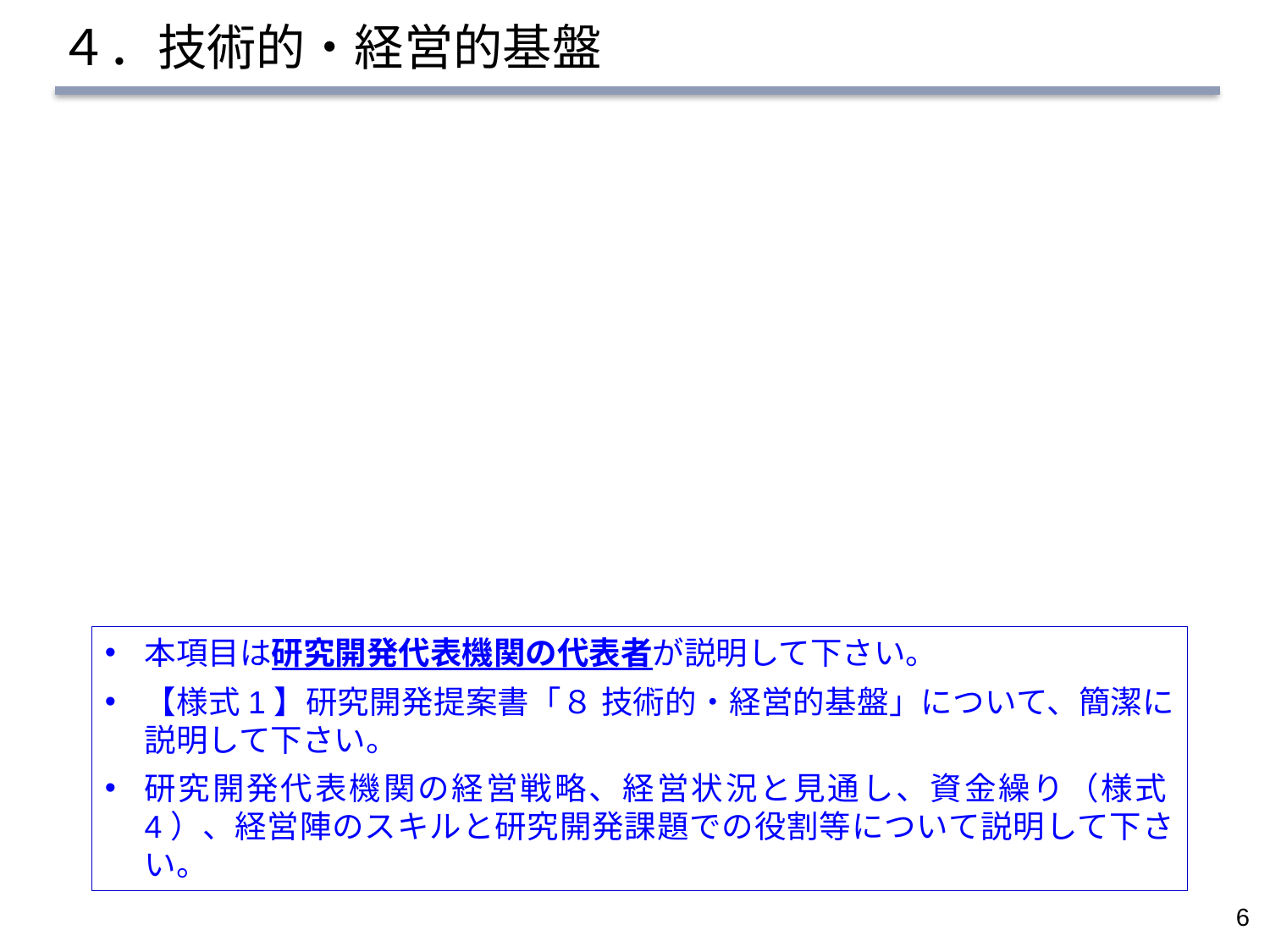

# ４．技術的・経営的基盤
本項目は研究開発代表機関の代表者が説明して下さい。
【様式1】研究開発提案書「８ 技術的・経営的基盤」について、簡潔に説明して下さい。
研究開発代表機関の経営戦略、経営状況と見通し、資金繰り（様式4）、経営陣のスキルと研究開発課題での役割等について説明して下さい。
6